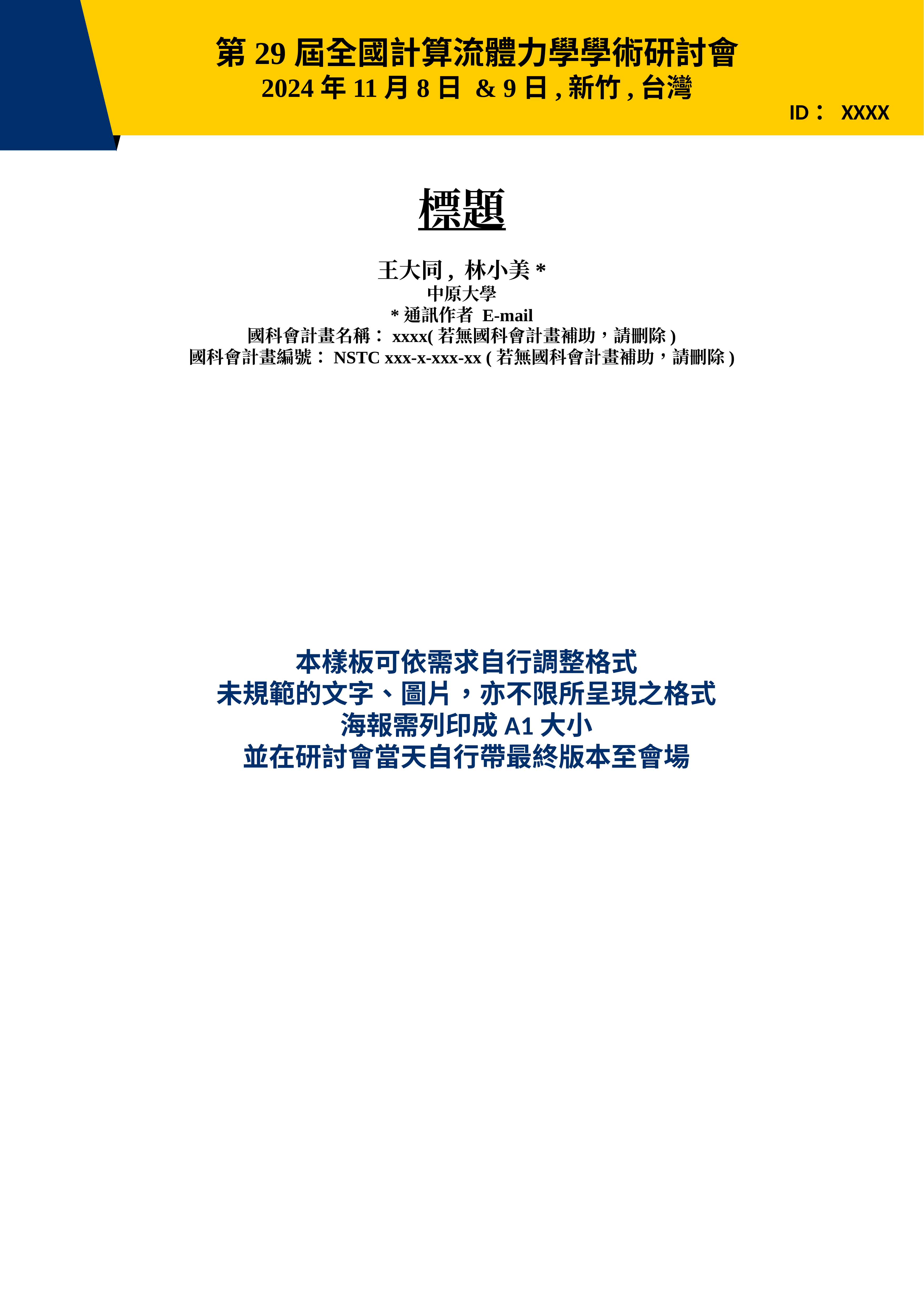

第29屆全國計算流體力學學術研討會
2024年11月8日 & 9日,新竹,台灣
ID：XXXX
標題
王大同, 林小美*
中原大學
*通訊作者 E-mail
國科會計畫名稱：xxxx(若無國科會計畫補助，請刪除)
國科會計畫編號：NSTC xxx-x-xxx-xx (若無國科會計畫補助，請刪除)
本樣板可依需求自行調整格式
未規範的文字、圖片，亦不限所呈現之格式
海報需列印成A1大小
並在研討會當天自行帶最終版本至會場